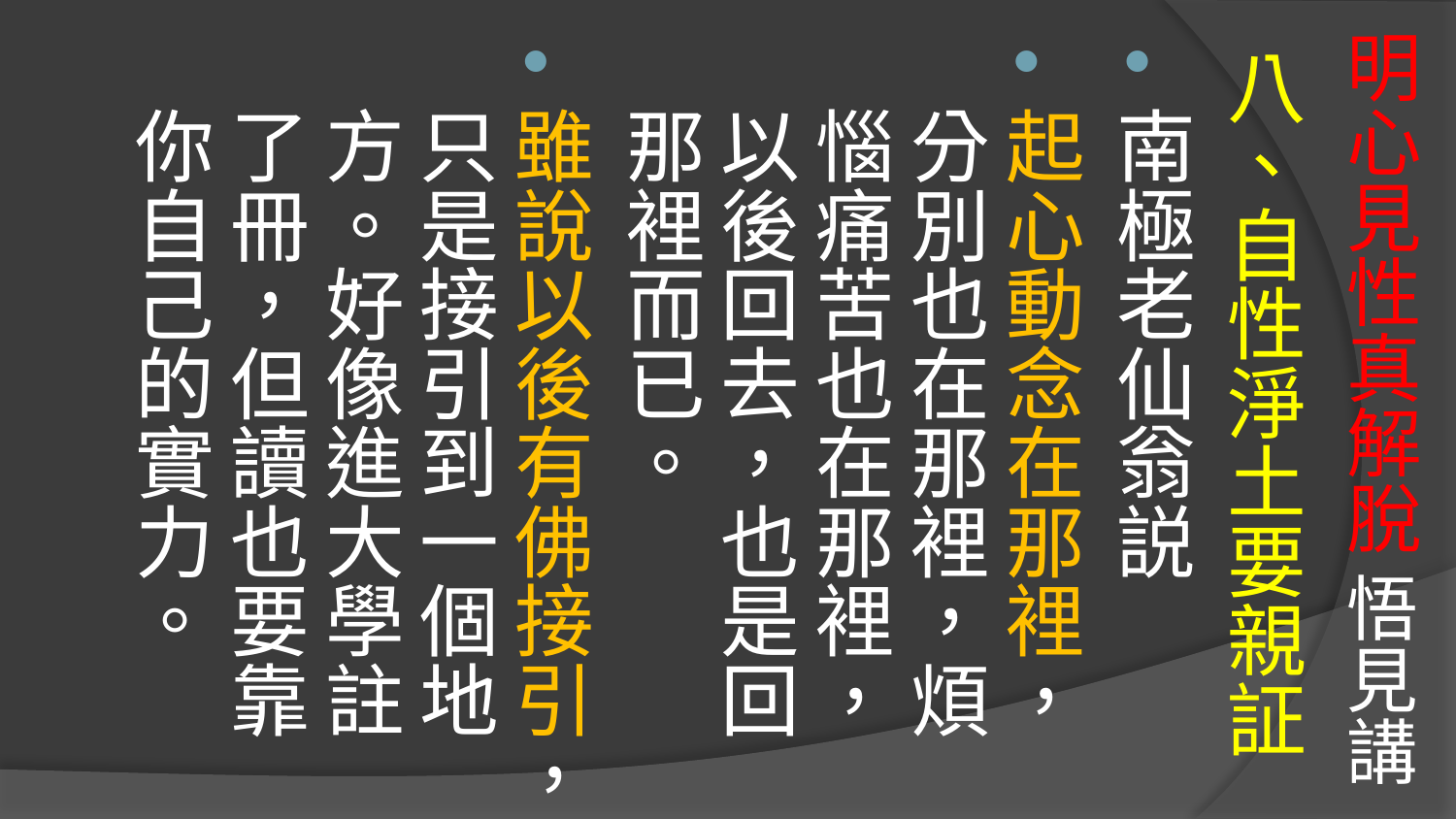

# 明心見性真解脫 悟見講
八、自性淨土要親証
南極老仙翁説
起心動念在那裡，分別也在那裡，煩惱痛苦也在那裡，以後回去，也是回那裡而已。
雖說以後有佛接引，只是接引到一個地方。好像進大學註了冊，但讀也要靠你自己的實力。